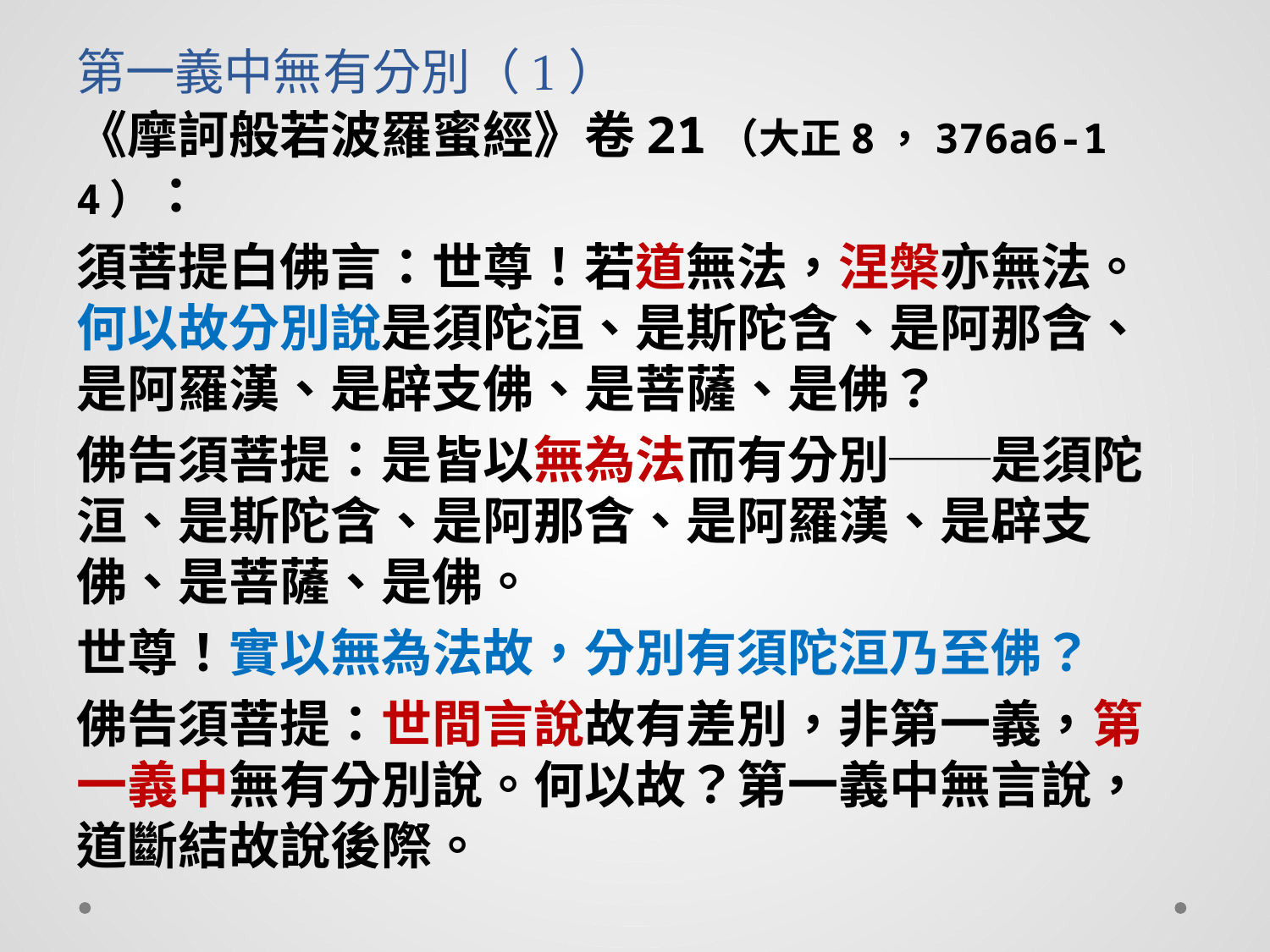

# 第一義中無有分別（1）
《摩訶般若波羅蜜經》卷21（大正8，376a6-14）：
須菩提白佛言：世尊！若道無法，涅槃亦無法。何以故分別說是須陀洹、是斯陀含、是阿那含、是阿羅漢、是辟支佛、是菩薩、是佛？
佛告須菩提：是皆以無為法而有分別──是須陀洹、是斯陀含、是阿那含、是阿羅漢、是辟支佛、是菩薩、是佛。
世尊！實以無為法故，分別有須陀洹乃至佛？
佛告須菩提：世間言說故有差別，非第一義，第一義中無有分別說。何以故？第一義中無言說，道斷結故說後際。